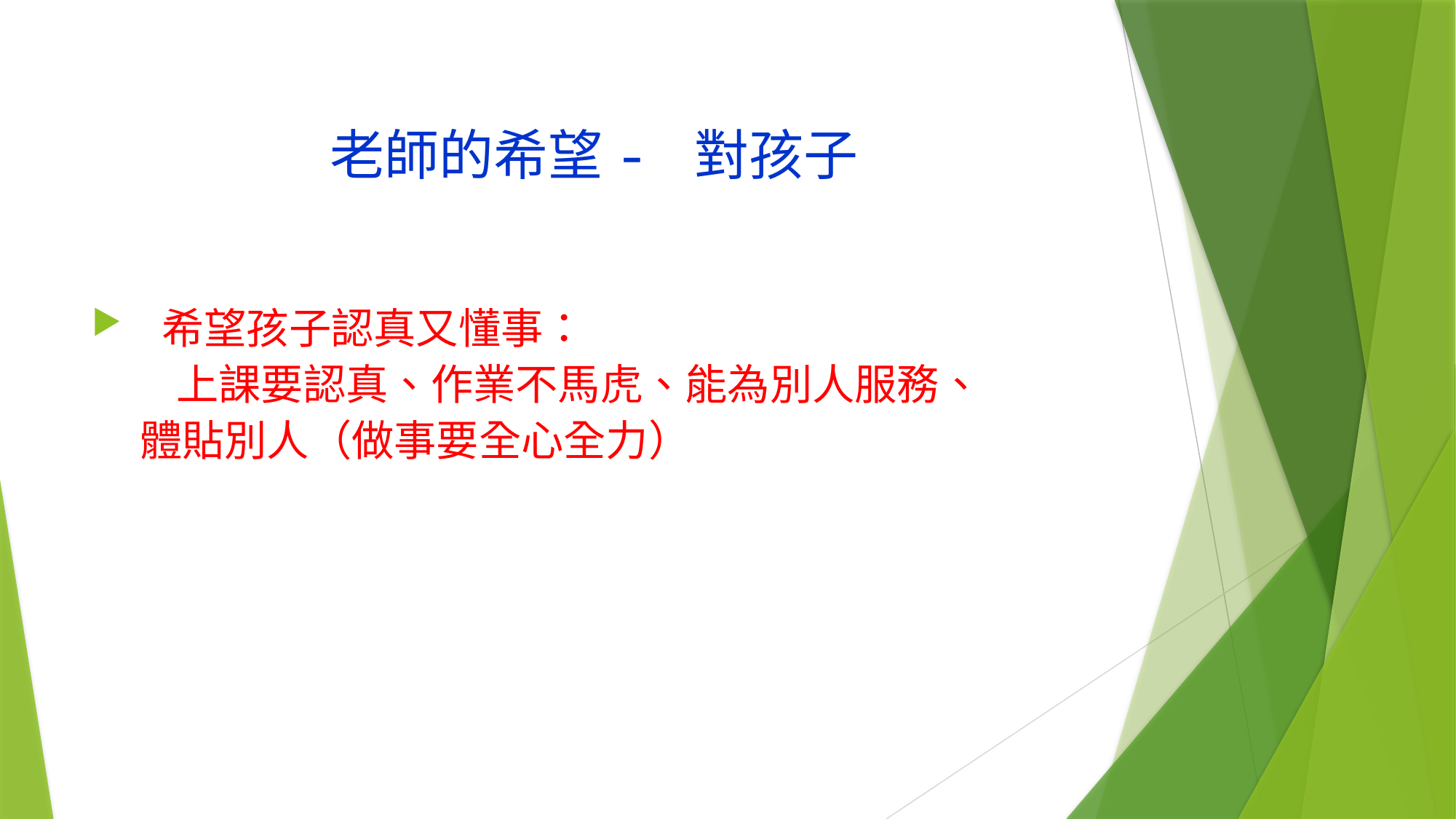

# 老師的希望- 對孩子

  希望孩子認真又懂事：
　　上課要認真、作業不馬虎、能為別人服務、
    體貼別人（做事要全心全力）